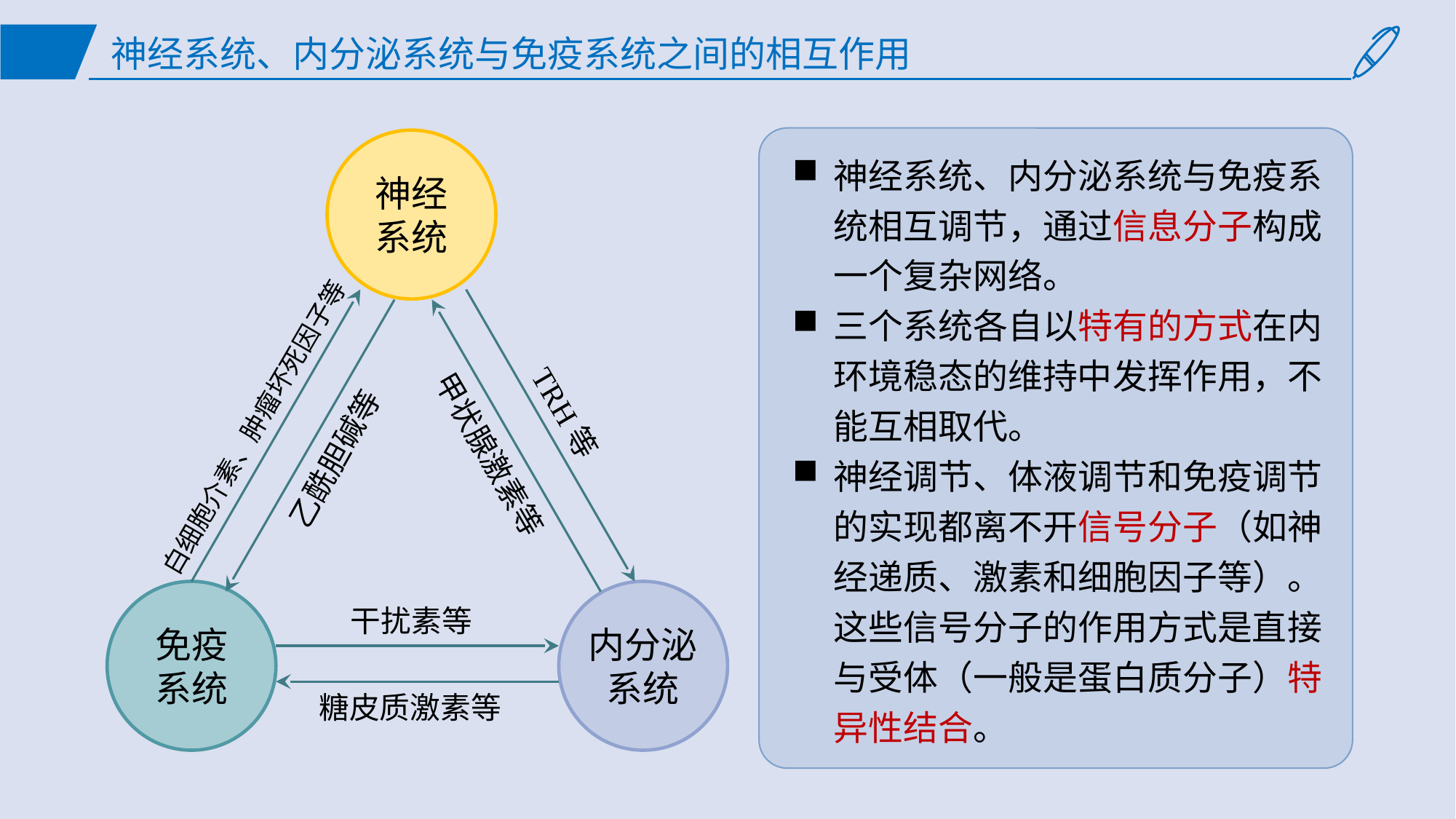

# 神经系统、内分泌系统与免疫系统之间的相互作用

神经系统
TRH等
白细胞介素、肿瘤坏死因子等
甲状腺激素等
乙酰胆碱等
免疫系统
内分泌系统
干扰素等
糖皮质激素等
神经系统、内分泌系统与免疫系统相互调节，通过信息分子构成一个复杂网络。
三个系统各自以特有的方式在内环境稳态的维持中发挥作用，不能互相取代。
神经调节、体液调节和免疫调节的实现都离不开信号分子（如神经递质、激素和细胞因子等）。这些信号分子的作用方式是直接与受体（一般是蛋白质分子）特异性结合。